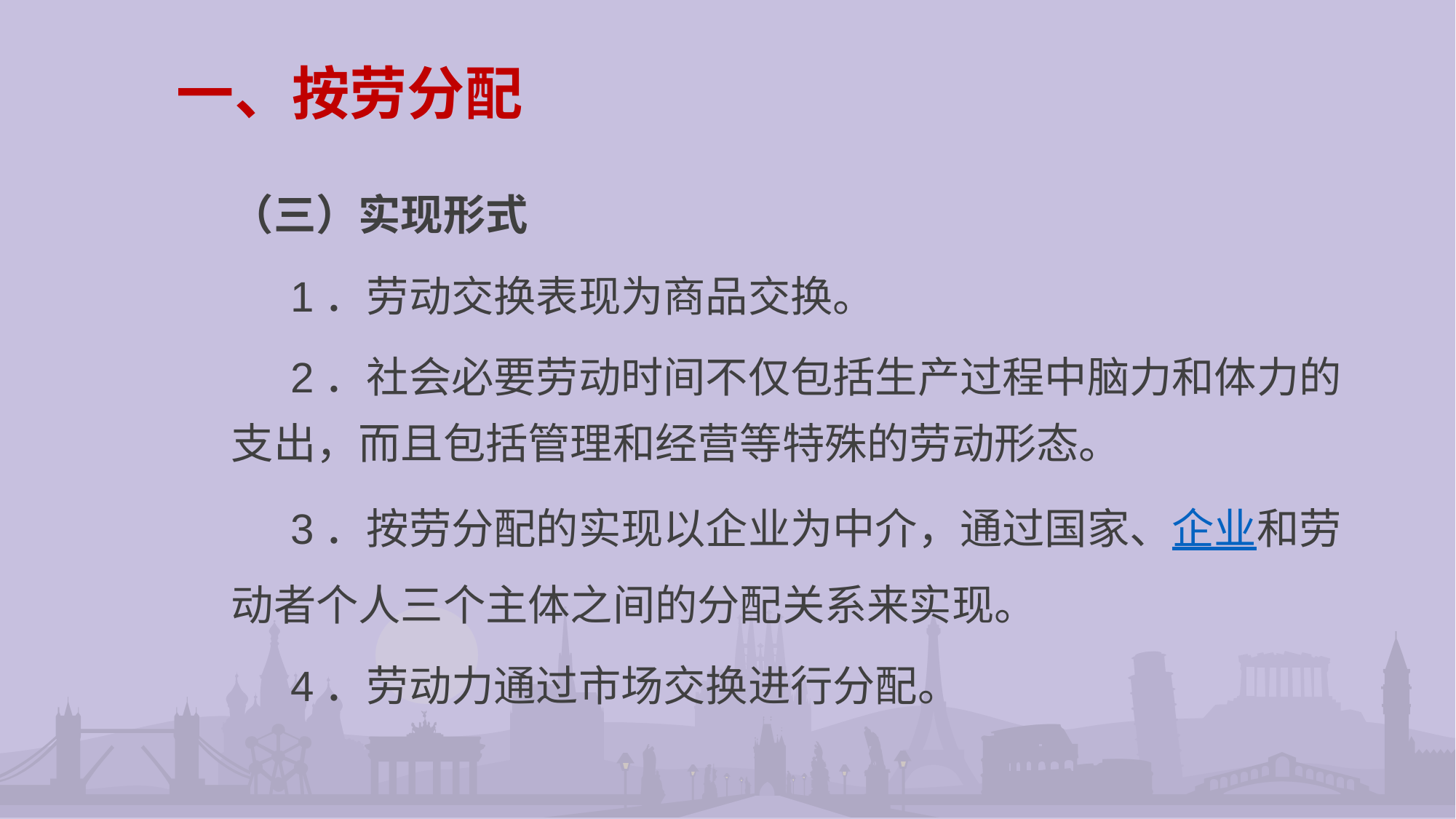

# 一、按劳分配
（三）实现形式
     1．劳动交换表现为商品交换。
     2．社会必要劳动时间不仅包括生产过程中脑力和体力的支出，而且包括管理和经营等特殊的劳动形态。
     3．按劳分配的实现以企业为中介，通过国家、企业和劳动者个人三个主体之间的分配关系来实现。
     4．劳动力通过市场交换进行分配。